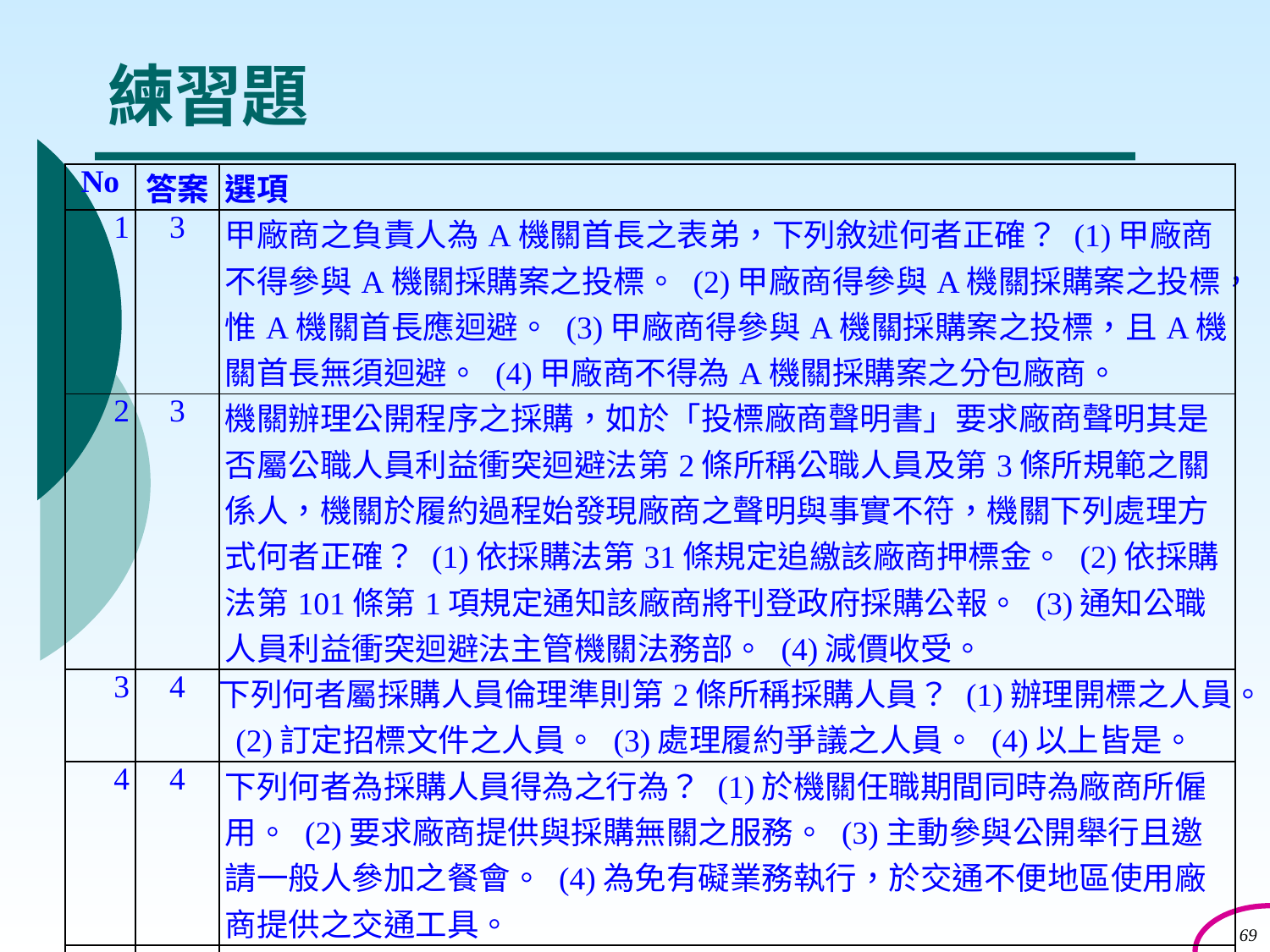

# 練習題
| No | 答案 | 選項 |
| --- | --- | --- |
| 1 | 3 | 甲廠商之負責人為A機關首長之表弟，下列敘述何者正確？ (1)甲廠商不得參與A機關採購案之投標。 (2)甲廠商得參與A機關採購案之投標，惟A機關首長應迴避。 (3)甲廠商得參與A機關採購案之投標，且A機關首長無須迴避。 (4)甲廠商不得為A機關採購案之分包廠商。 |
| 2 | 3 | 機關辦理公開程序之採購，如於「投標廠商聲明書」要求廠商聲明其是否屬公職人員利益衝突迴避法第2條所稱公職人員及第3條所規範之關係人，機關於履約過程始發現廠商之聲明與事實不符，機關下列處理方式何者正確？ (1)依採購法第31條規定追繳該廠商押標金。 (2)依採購法第101條第1項規定通知該廠商將刊登政府採購公報。 (3)通知公職人員利益衝突迴避法主管機關法務部。 (4)減價收受。 |
| 3 | 4 | 下列何者屬採購人員倫理準則第2條所稱採購人員？ (1)辦理開標之人員。 (2)訂定招標文件之人員。 (3)處理履約爭議之人員。 (4)以上皆是。 |
| 4 | 4 | 下列何者為採購人員得為之行為？ (1)於機關任職期間同時為廠商所僱用。 (2)要求廠商提供與採購無關之服務。 (3)主動參與公開舉行且邀請一般人參加之餐會。 (4)為免有礙業務執行，於交通不便地區使用廠商提供之交通工具。 |
| 5 | 4 | 機關採購專業人員於下列何種情形，喪失其採購專業人員資格？ (1)辭職後5年內回任機關採購職務。 (2)調任其他機關辦理採購。 (3)辦理採購業務違反法令情節重大而受申誡懲戒處分者。 (4)以上皆非。 |
69